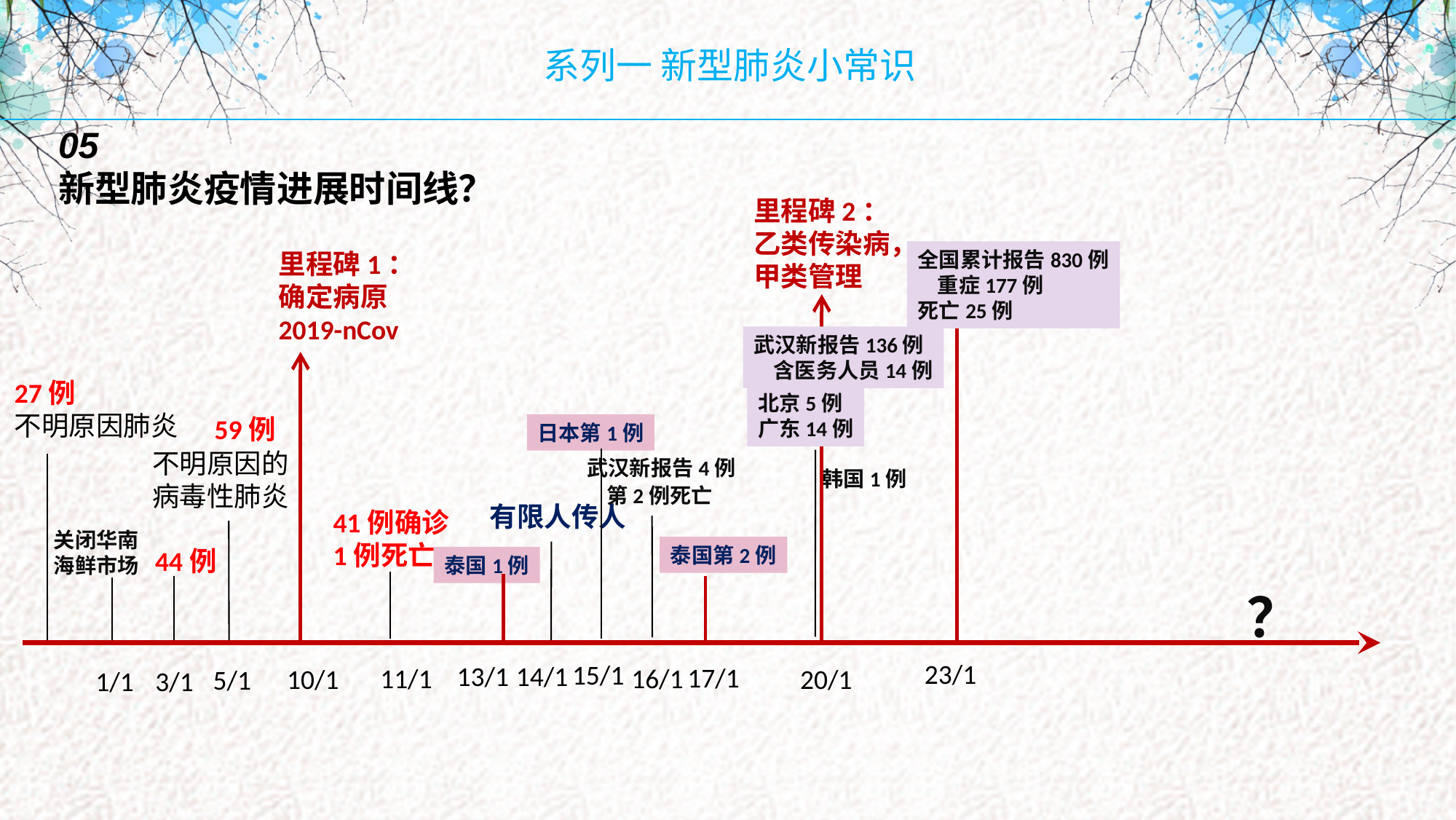

系列一 新型肺炎小常识
05
新型肺炎疫情进展时间线？
里程碑2：
乙类传染病，甲类管理
全国累计报告830例
   重症177例
死亡25例
里程碑1：
确定病原
2019-nCov
武汉新报告136例
   含医务人员14例
27例
不明原因肺炎
北京5例
广东14例
59例
日本第1例
不明原因的
病毒性肺炎
武汉新报告4例
韩国1例
第2例死亡
有限人传人
41例确诊
1例死亡
关闭华南
海鲜市场
泰国第2例
44例
泰国1例
？
23/1
15/1
13/1
14/1
17/1
11/1
16/1
20/1
10/1
5/1
3/1
1/1